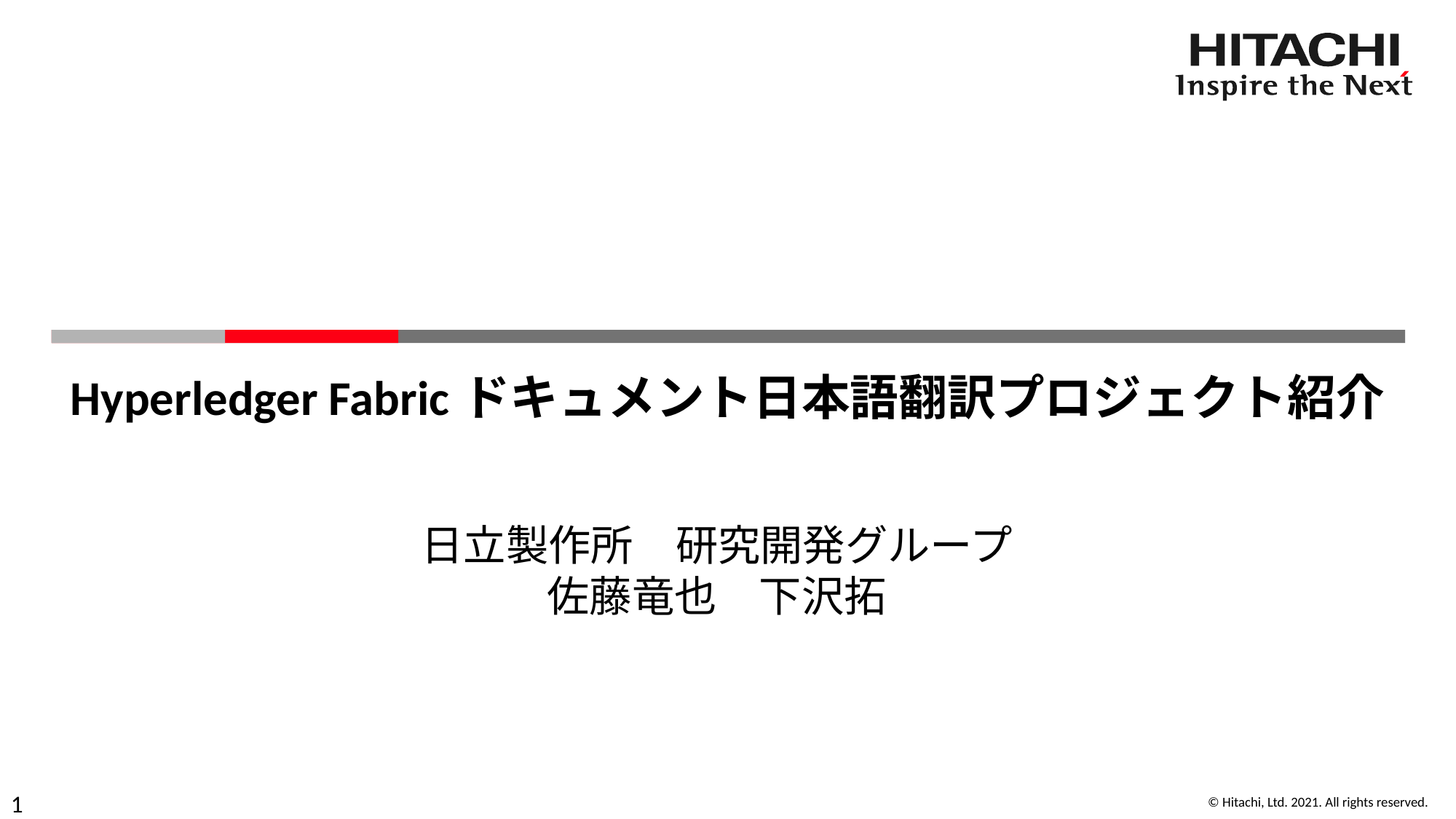

# Hyperledger Fabricドキュメント日本語翻訳プロジェクト紹介
日立製作所　研究開発グループ
佐藤竜也　下沢拓